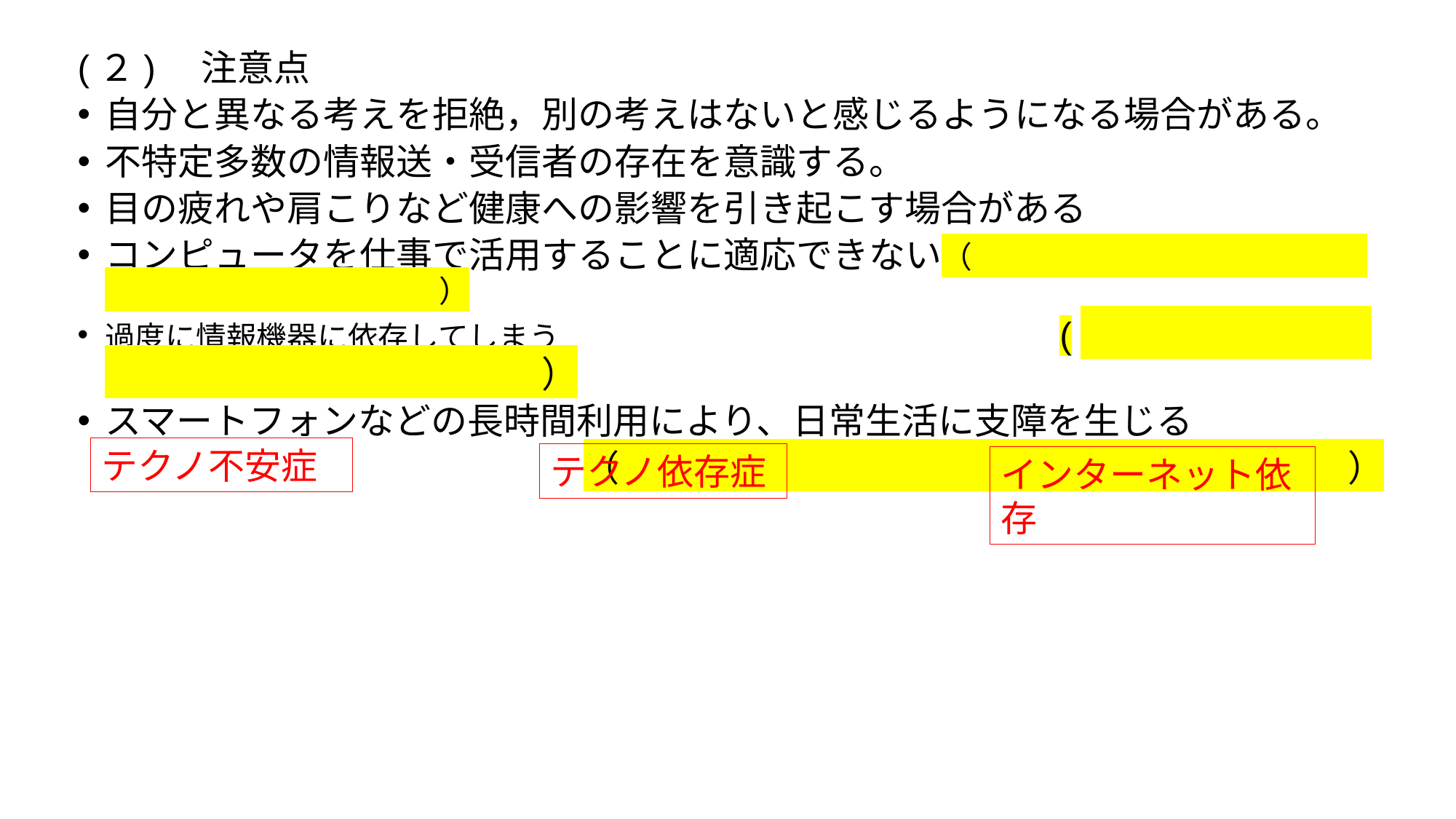

(２)　注意点
自分と異なる考えを拒絶，別の考えはないと感じるようになる場合がある。
不特定多数の情報送・受信者の存在を意識する。
目の疲れや肩こりなど健康への影響を引き起こす場合がある
コンピュータを仕事で活用することに適応できない（　　　　　　　　　　　　　　　　　　　　　　　　）
過度に情報機器に依存してしまう　　　　　　　　　　　　　　　　 (　　　　　　　　　　　　　　　　　　　　）
スマートフォンなどの長時間利用により、日常生活に支障を生じる
（　　　　　　　　　　　　　　　　　　　　）

テクノ不安症
テクノ依存症
インターネット依存